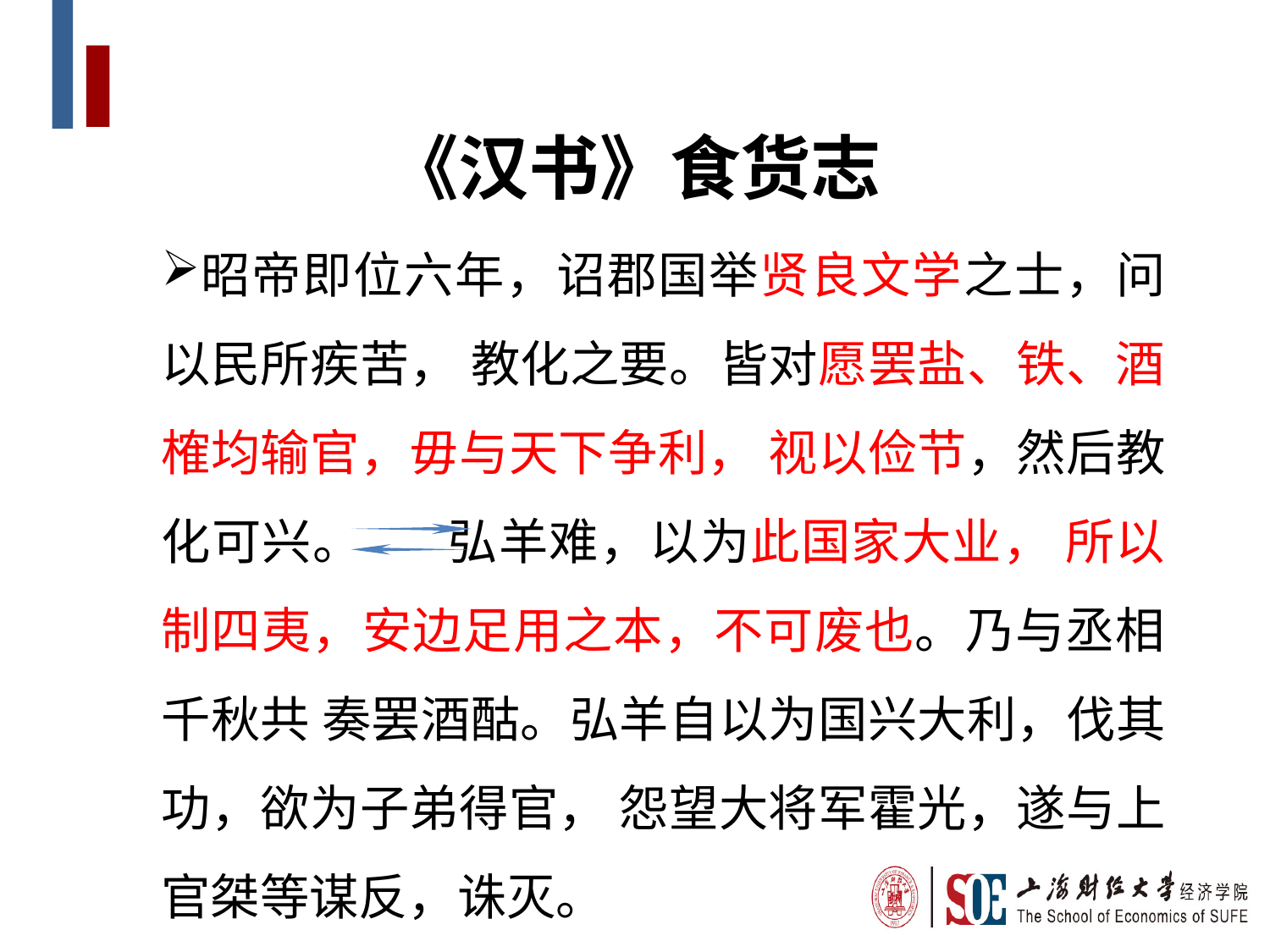

《汉书》食货志
昭帝即位六年，诏郡国举贤良文学之士，问以民所疾苦， 教化之要。皆对愿罢盐、铁、酒榷均输官，毋与天下争利， 视以俭节，然后教化可兴。       弘羊难，以为此国家大业， 所以制四夷，安边足用之本，不可废也。乃与丞相千秋共 奏罢酒酤。弘羊自以为国兴大利，伐其功，欲为子弟得官， 怨望大将军霍光，遂与上官桀等谋反，诛灭。